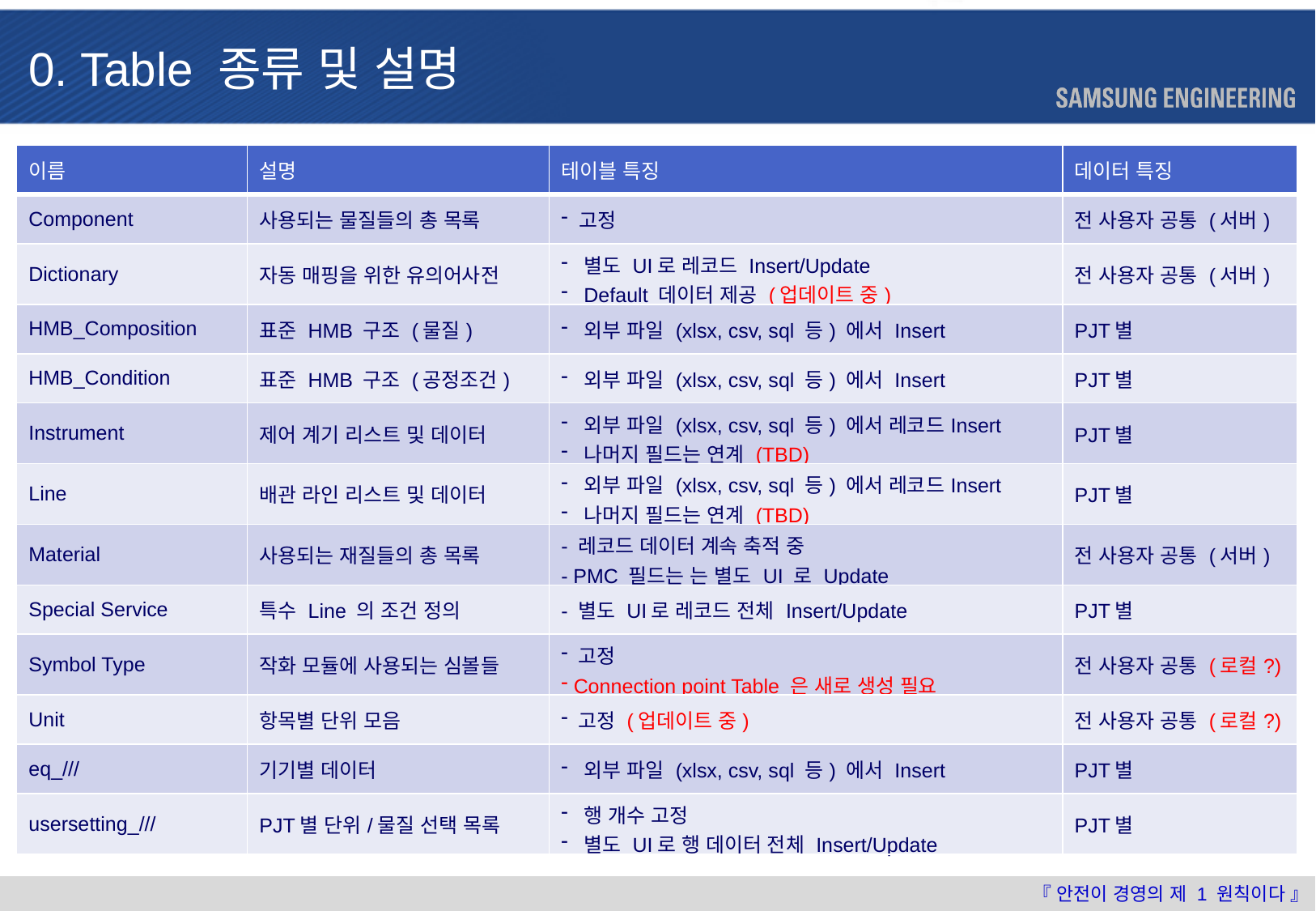

0. Table 종류 및 설명
| 이름 | 설명 | 테이블 특징 | 데이터 특징 |
| --- | --- | --- | --- |
| Component | 사용되는 물질들의 총 목록 | 고정 | 전 사용자 공통 (서버) |
| Dictionary | 자동 매핑을 위한 유의어사전 | 별도 UI로 레코드 Insert/Update Default 데이터 제공 (업데이트 중) | 전 사용자 공통 (서버) |
| HMB\_Composition | 표준 HMB 구조 (물질) | 외부 파일 (xlsx, csv, sql 등) 에서 Insert | PJT별 |
| HMB\_Condition | 표준 HMB 구조 (공정조건) | 외부 파일 (xlsx, csv, sql 등) 에서 Insert | PJT별 |
| Instrument | 제어 계기 리스트 및 데이터 | 외부 파일 (xlsx, csv, sql 등) 에서 레코드Insert 나머지 필드는 연계 (TBD) | PJT별 |
| Line | 배관 라인 리스트 및 데이터 | 외부 파일 (xlsx, csv, sql 등) 에서 레코드Insert 나머지 필드는 연계 (TBD) | PJT별 |
| Material | 사용되는 재질들의 총 목록 | - 레코드 데이터 계속 축적 중 - PMC 필드는 는 별도 UI 로 Update | 전 사용자 공통 (서버) |
| Special Service | 특수 Line 의 조건 정의 | - 별도 UI로 레코드 전체 Insert/Update | PJT별 |
| Symbol Type | 작화 모듈에 사용되는 심볼들 | 고정 Connection point Table 은 새로 생성 필요 | 전 사용자 공통 (로컬?) |
| Unit | 항목별 단위 모음 | 고정 (업데이트 중) | 전 사용자 공통 (로컬?) |
| eq\_/// | 기기별 데이터 | 외부 파일 (xlsx, csv, sql 등) 에서 Insert | PJT별 |
| usersetting\_/// | PJT별 단위/물질 선택 목록 | 행 개수 고정 별도 UI로 행 데이터 전체 Insert/Update | PJT별 |